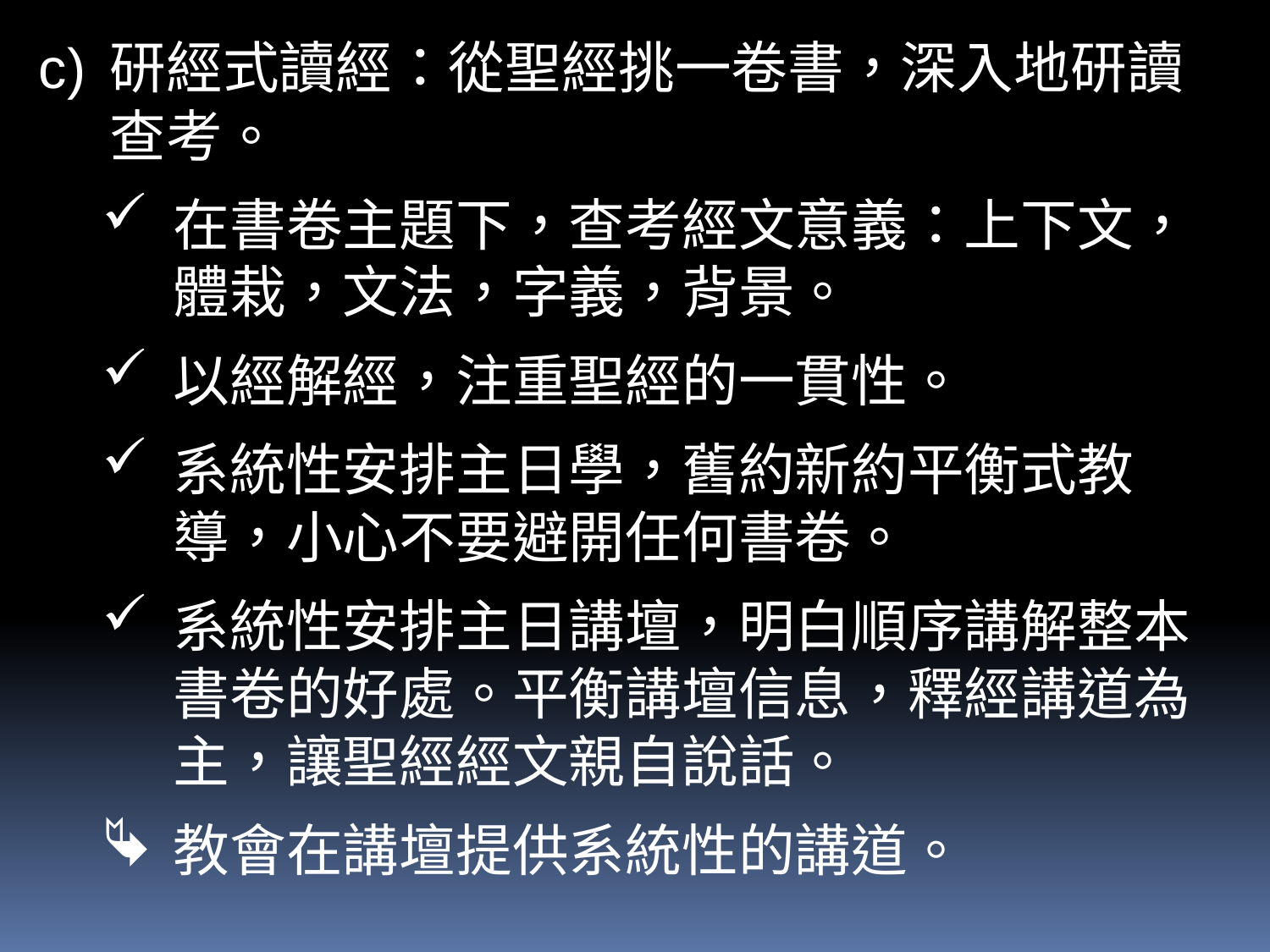

研經式讀經：從聖經挑一卷書，深入地研讀查考。
在書卷主題下，查考經文意義：上下文，體栽，文法，字義，背景。
以經解經，注重聖經的一貫性。
系統性安排主日學，舊約新約平衡式教導，小心不要避開任何書卷。
系統性安排主日講壇，明白順序講解整本書卷的好處。平衡講壇信息，釋經講道為主，讓聖經經文親自說話。
教會在講壇提供系統性的講道。